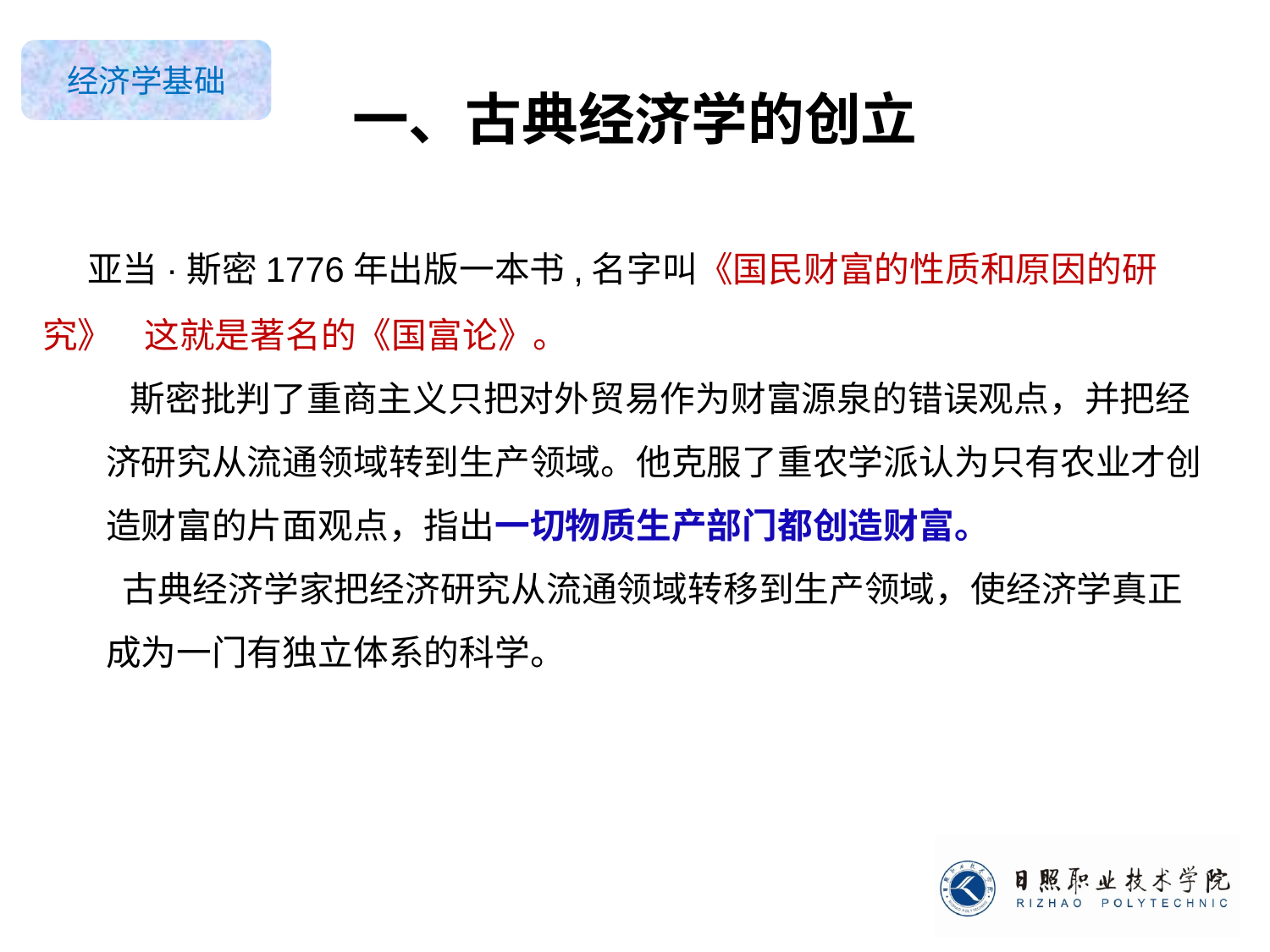

# 一、古典经济学的创立
   亚当·斯密1776年出版一本书,名字叫《国民财富的性质和原因的研究》    这就是著名的《国富论》。
  斯密批判了重商主义只把对外贸易作为财富源泉的错误观点，并把经济研究从流通领域转到生产领域。他克服了重农学派认为只有农业才创造财富的片面观点，指出一切物质生产部门都创造财富。
 古典经济学家把经济研究从流通领域转移到生产领域，使经济学真正成为一门有独立体系的科学。